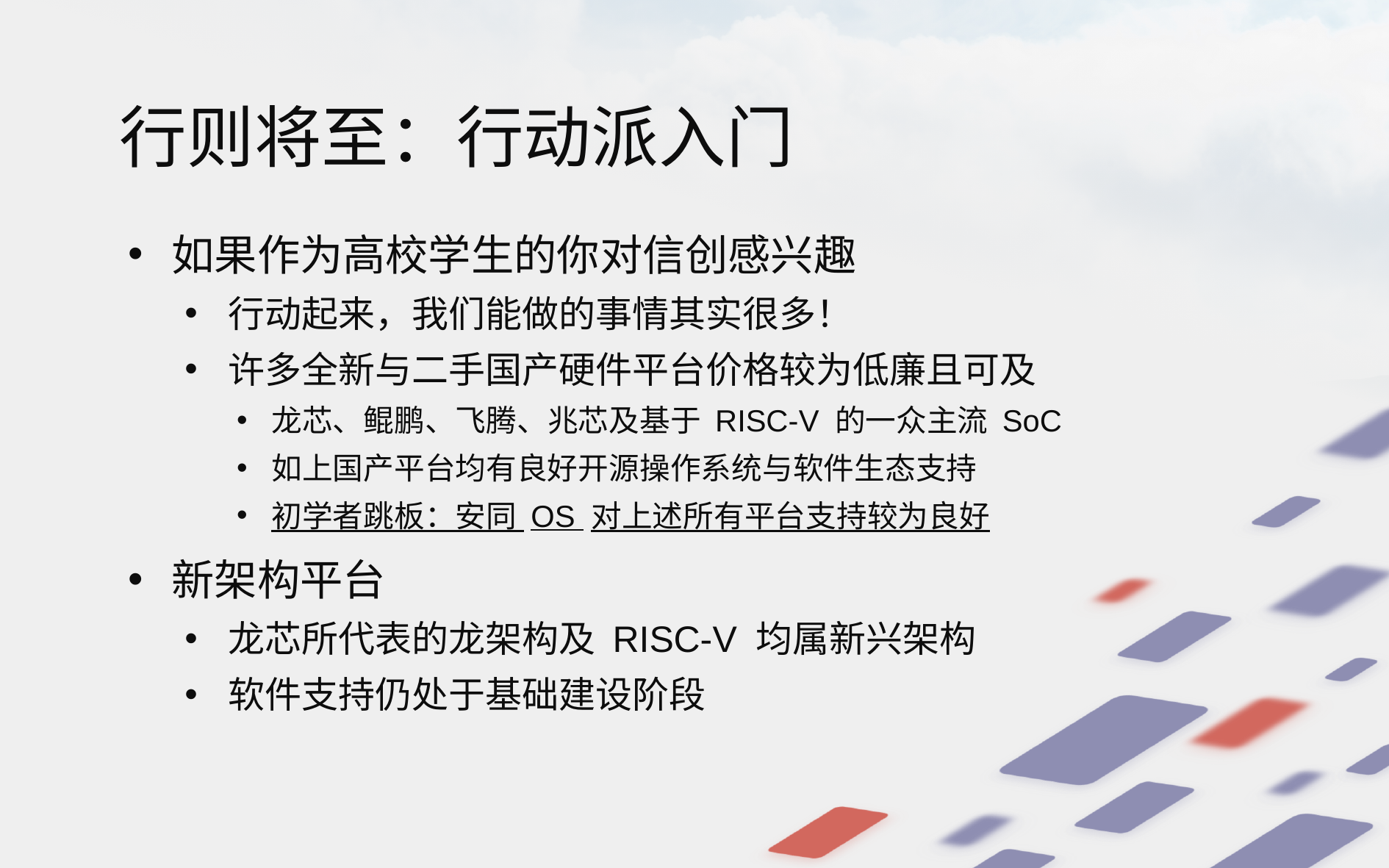

# 行则将至：行动派入门
如果作为高校学生的你对信创感兴趣
行动起来，我们能做的事情其实很多！
许多全新与二手国产硬件平台价格较为低廉且可及
龙芯、鲲鹏、飞腾、兆芯及基于 RISC-V 的一众主流 SoC
如上国产平台均有良好开源操作系统与软件生态支持
初学者跳板：安同 OS 对上述所有平台支持较为良好
新架构平台
龙芯所代表的龙架构及 RISC-V 均属新兴架构
软件支持仍处于基础建设阶段